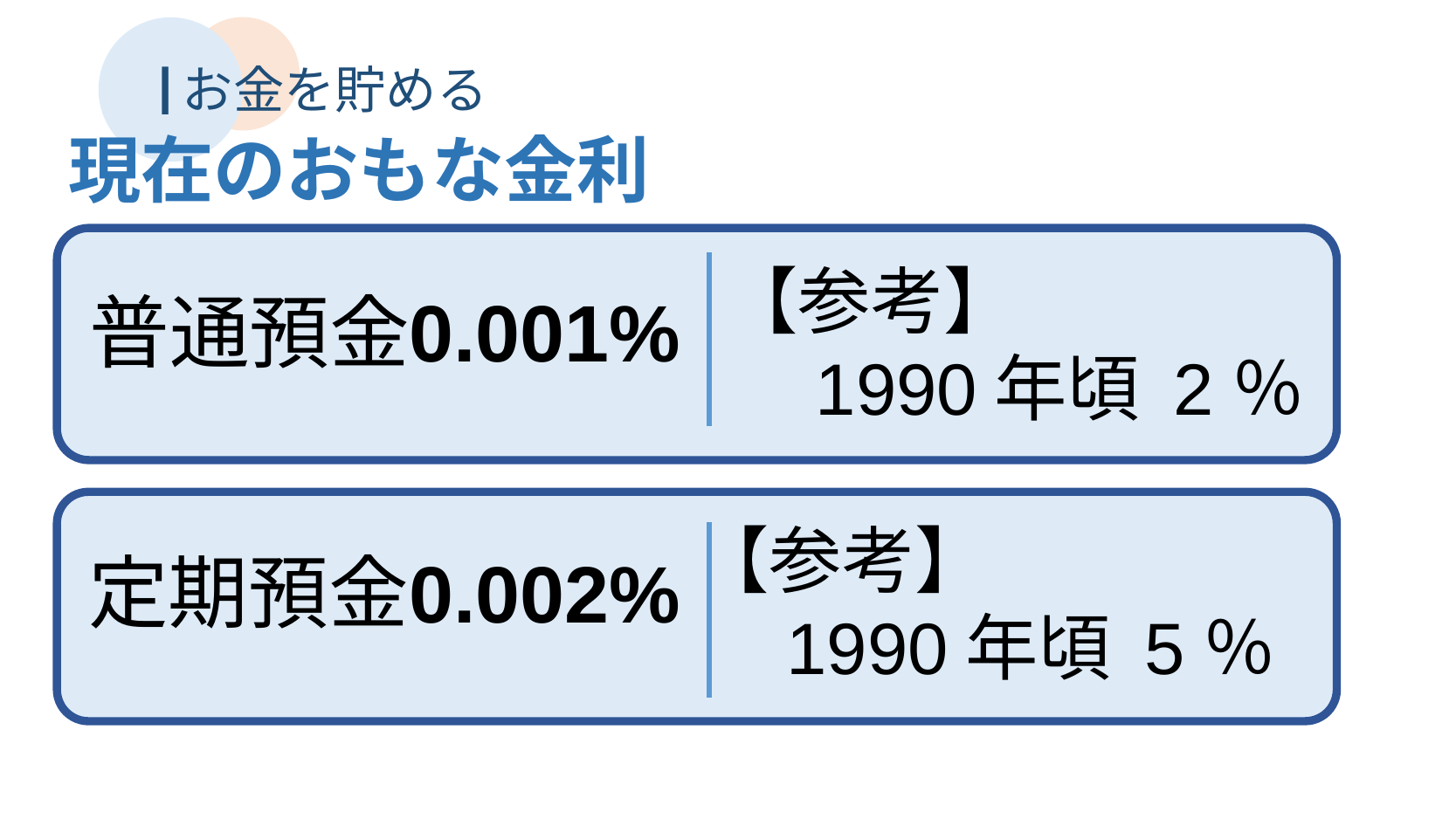

Ⅰ
お金を貯める
現在のおもな金利

【参考】
　1990年頃 2％
普通預金
0.001%

【参考】
　1990年頃 5％
定期預金
0.002%